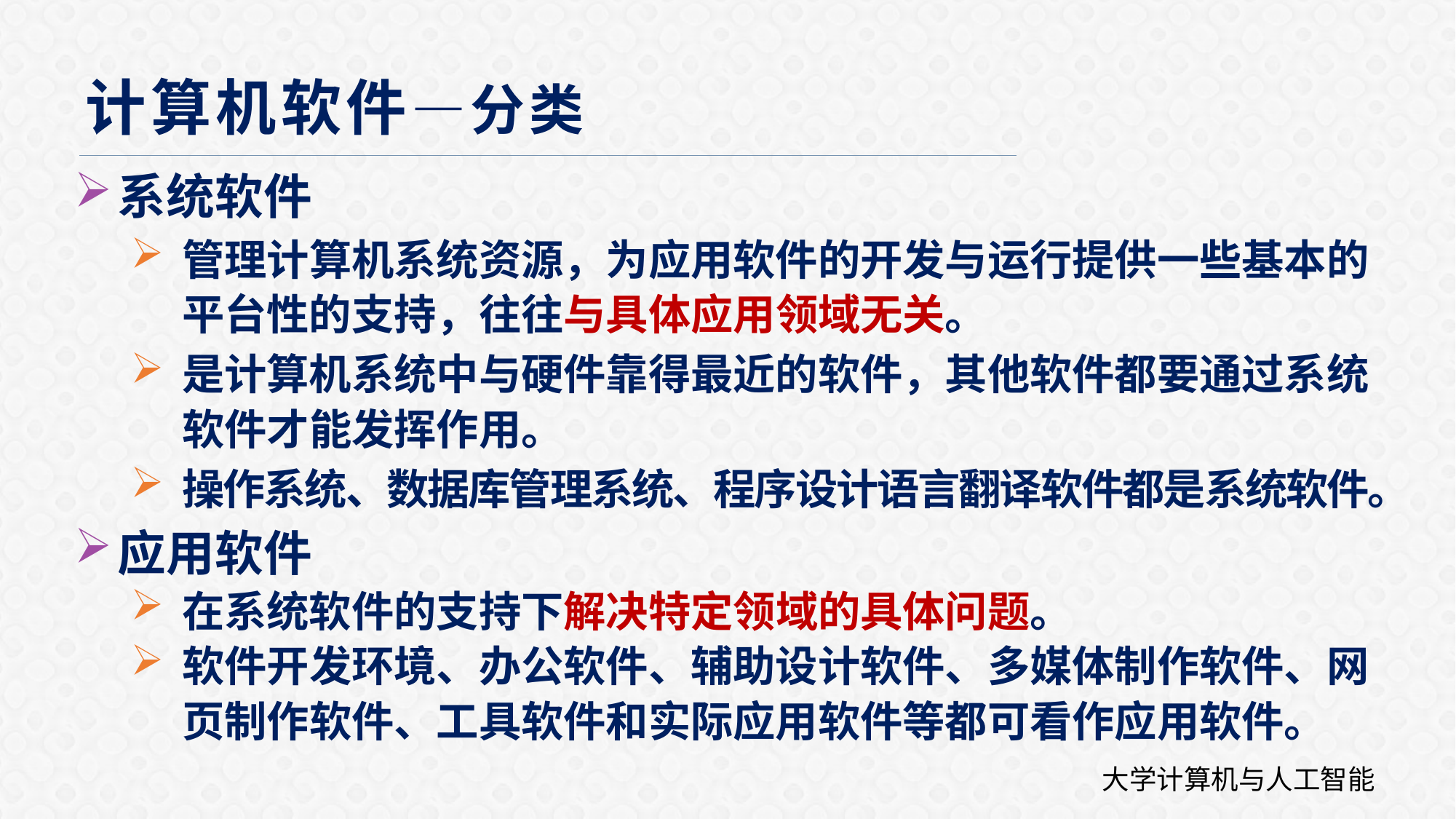

计算机软件—分类
系统软件
管理计算机系统资源，为应用软件的开发与运行提供一些基本的平台性的支持，往往与具体应用领域无关。
是计算机系统中与硬件靠得最近的软件，其他软件都要通过系统软件才能发挥作用。
操作系统、数据库管理系统、程序设计语言翻译软件都是系统软件。
应用软件
在系统软件的支持下解决特定领域的具体问题。
软件开发环境、办公软件、辅助设计软件、多媒体制作软件、网页制作软件、工具软件和实际应用软件等都可看作应用软件。